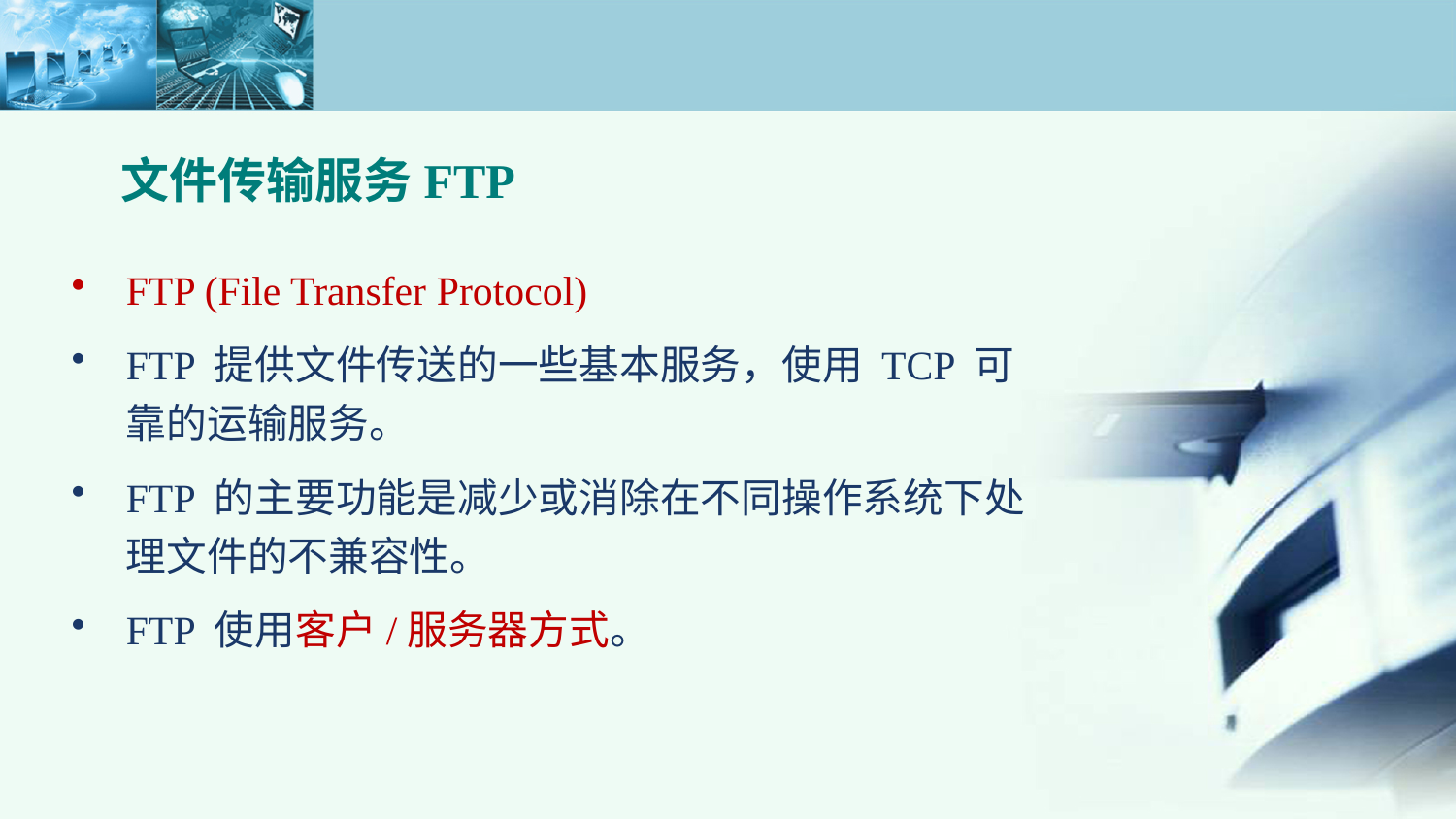

# 文件传输服务FTP
FTP (File Transfer Protocol)
FTP 提供文件传送的一些基本服务，使用 TCP 可靠的运输服务。
FTP 的主要功能是减少或消除在不同操作系统下处理文件的不兼容性。
FTP 使用客户/服务器方式。